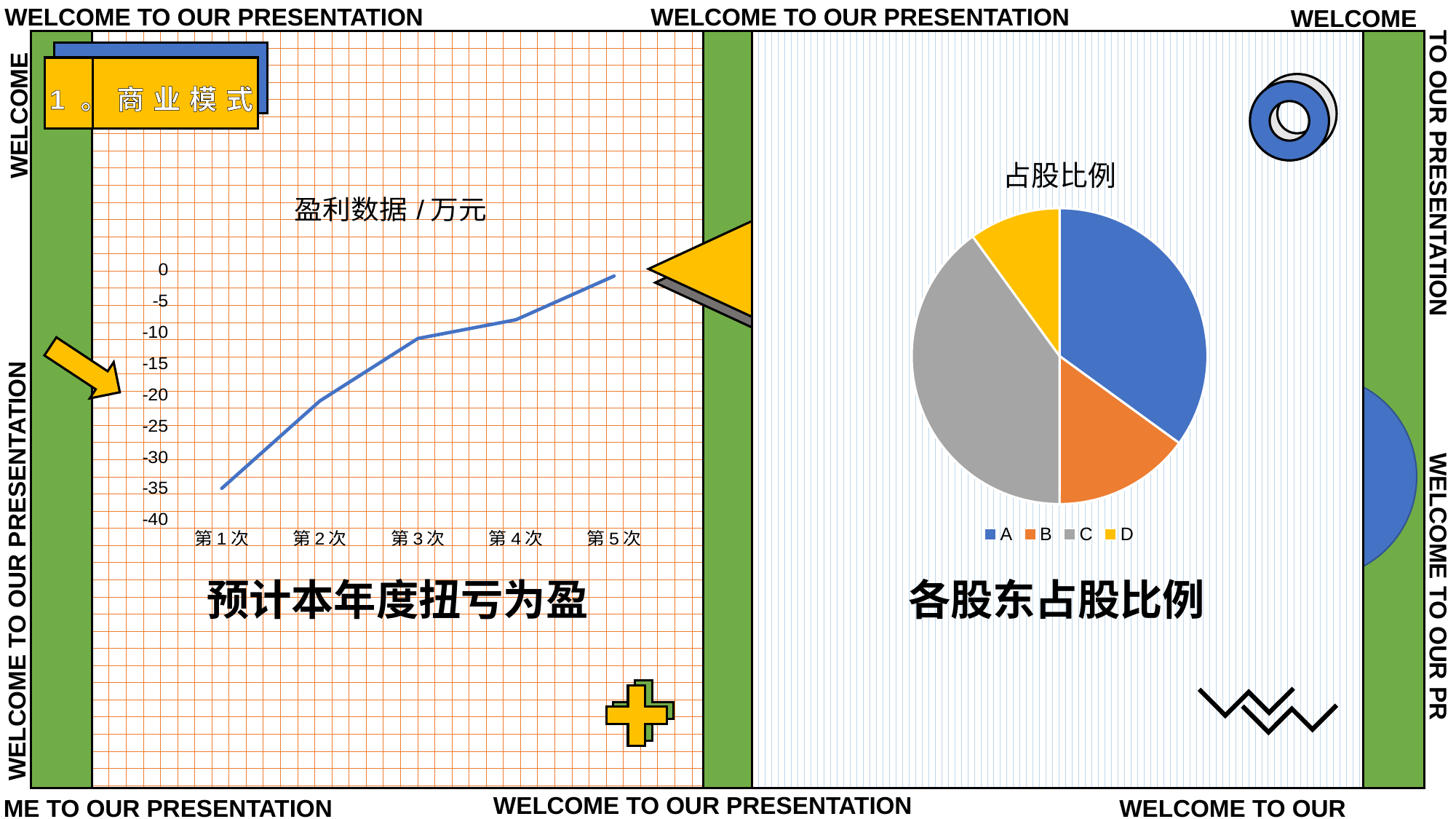

1。商业模式

### Chart:

| Category | 占股比例 |
|---|---|
| A | 0.35 |
| B | 0.15 |
| C | 0.4 |
| D | 0.1 |

### Chart: 盈利数据/万元

| Category | 系列 1 |
|---|---|
| 第1次 | -35.0 |
| 第2次 | -21.0 |
| 第3次 | -11.0 |
| 第4次 | -8.0 |
| 第5次 | -1.0 |
预计本年度扭亏为盈
各股东占股比例